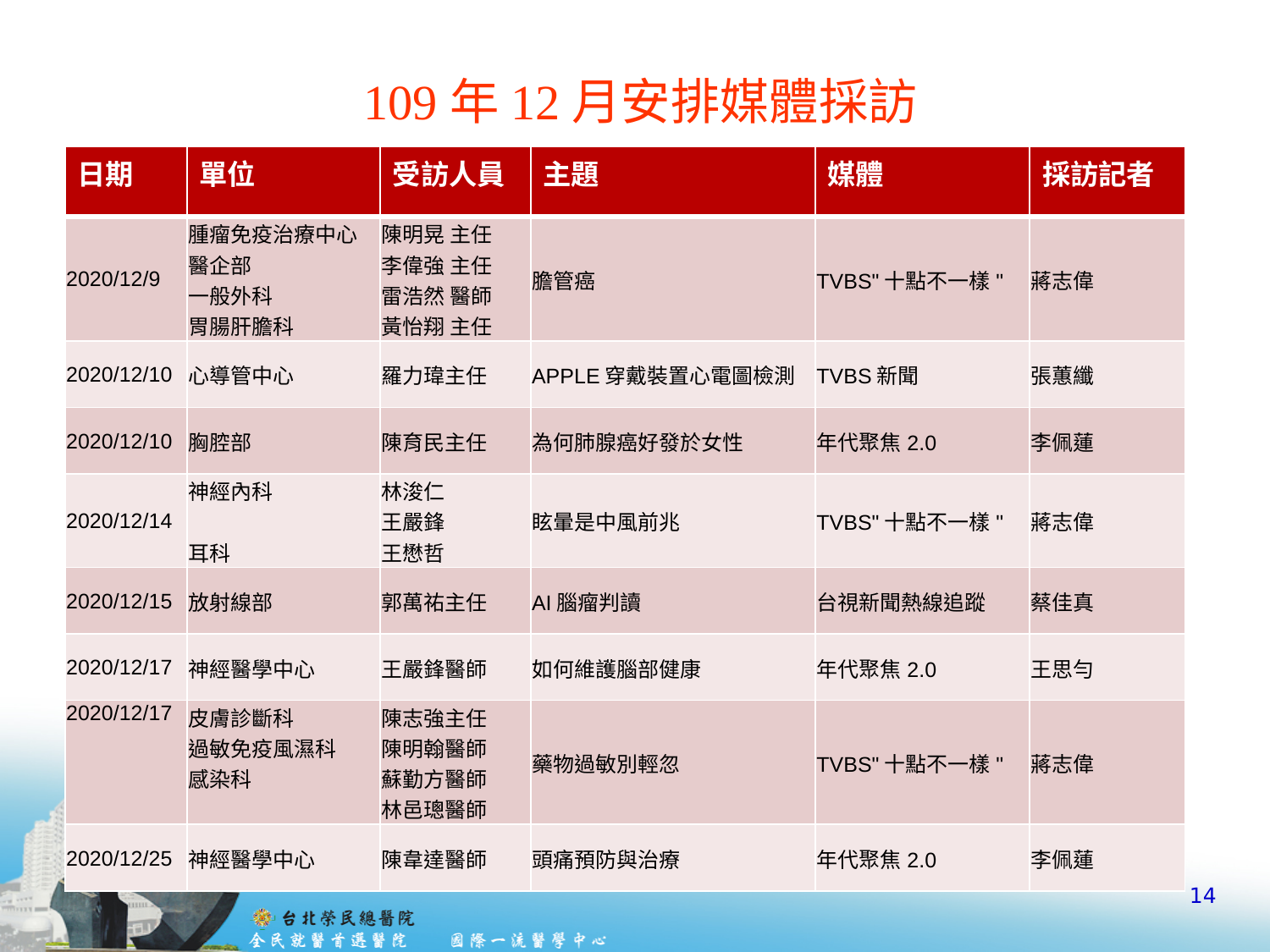

# 109年12月安排媒體採訪
| 日期 | 單位 | 受訪人員 | 主題 | 媒體 | 採訪記者 |
| --- | --- | --- | --- | --- | --- |
| 2020/12/9 | 腫瘤免疫治療中心 醫企部 一般外科 胃腸肝膽科 | 陳明晃 主任 李偉強 主任 雷浩然 醫師 黃怡翔 主任 | 膽管癌 | TVBS"十點不一樣" | 蔣志偉 |
| 2020/12/10 | 心導管中心 | 羅力瑋主任 | APPLE穿戴裝置心電圖檢測 | TVBS新聞 | 張蕙纖 |
| 2020/12/10 | 胸腔部 | 陳育民主任 | 為何肺腺癌好發於女性 | 年代聚焦2.0 | 李佩蓮 |
| 2020/12/14 | 神經內科 耳科 | 林浚仁 王嚴鋒 王懋哲 | 眩暈是中風前兆 | TVBS"十點不一樣" | 蔣志偉 |
| 2020/12/15 | 放射線部 | 郭萬祐主任 | AI腦瘤判讀 | 台視新聞熱線追蹤 | 蔡佳真 |
| 2020/12/17 | 神經醫學中心 | 王嚴鋒醫師 | 如何維護腦部健康 | 年代聚焦2.0 | 王思勻 |
| 2020/12/17 | 皮膚診斷科 過敏免疫風濕科 感染科 | 陳志強主任 陳明翰醫師 蘇勤方醫師 林邑璁醫師 | 藥物過敏別輕忽 | TVBS"十點不一樣" | 蔣志偉 |
| 2020/12/25 | 神經醫學中心 | 陳韋達醫師 | 頭痛預防與治療 | 年代聚焦2.0 | 李佩蓮 |
14